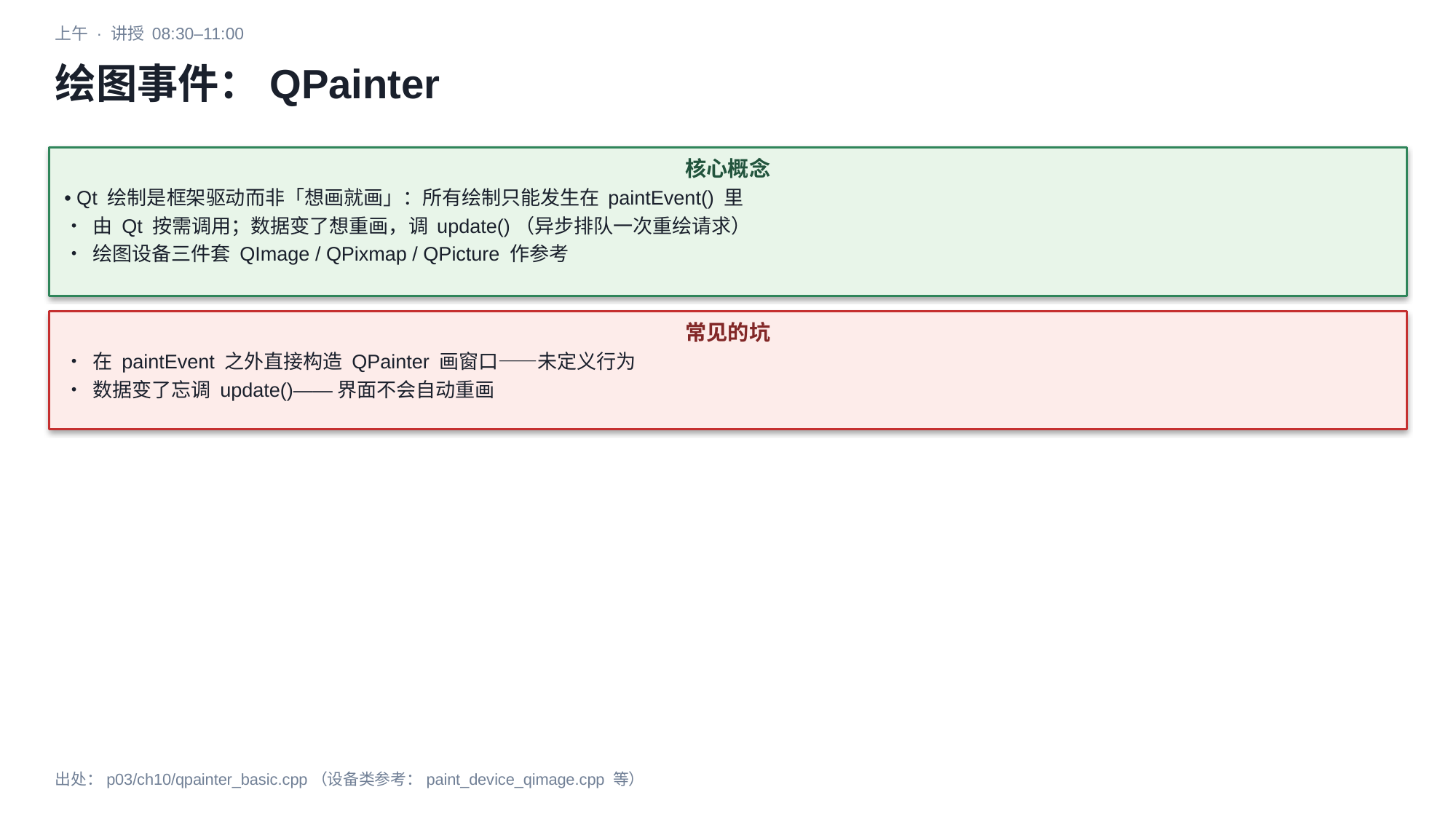

上午 · 讲授 08:30–11:00
绘图事件：QPainter
核心概念
• Qt 绘制是框架驱动而非「想画就画」：所有绘制只能发生在 paintEvent() 里
• 由 Qt 按需调用；数据变了想重画，调 update()（异步排队一次重绘请求）
• 绘图设备三件套 QImage / QPixmap / QPicture 作参考
常见的坑
• 在 paintEvent 之外直接构造 QPainter 画窗口——未定义行为
• 数据变了忘调 update()——界面不会自动重画
出处：p03/ch10/qpainter_basic.cpp（设备类参考：paint_device_qimage.cpp 等）